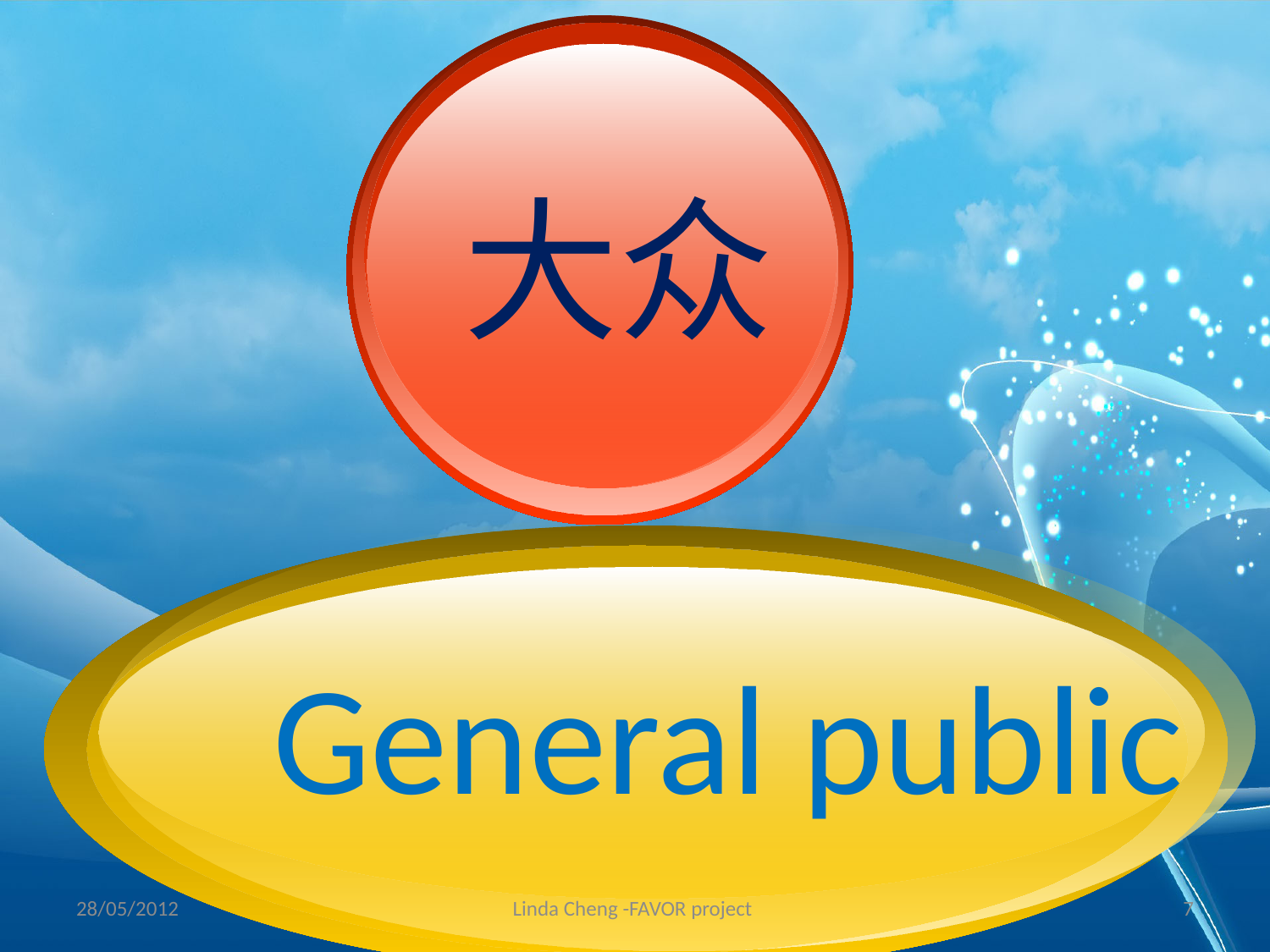

大众

General public
28/05/2012
Linda Cheng -FAVOR project
7